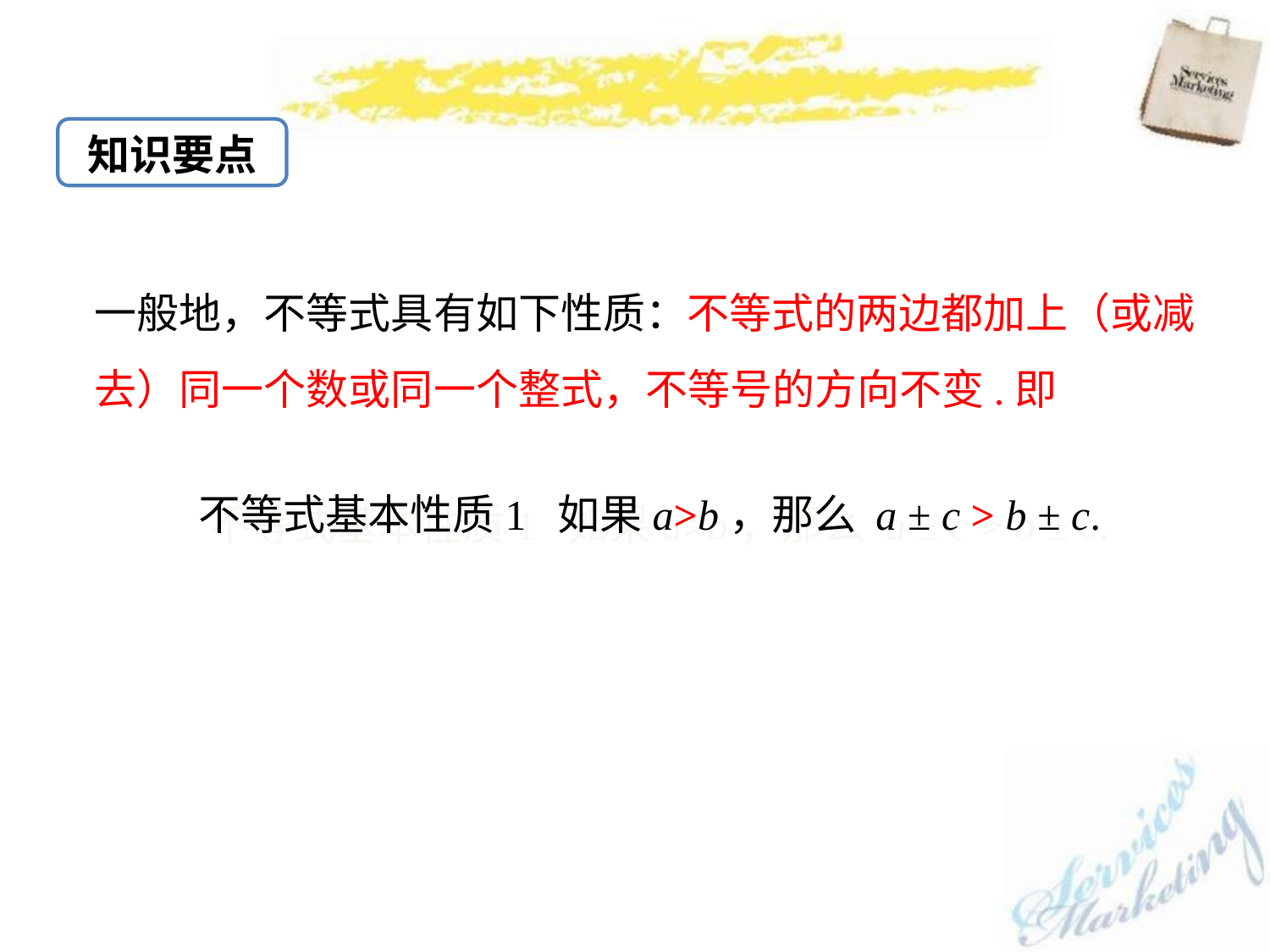

知识要点
一般地，不等式具有如下性质：不等式的两边都加上（或减去）同一个数或同一个整式，不等号的方向不变.即
    不等式基本性质1  如果a>b，那么 a ± c > b ± c.